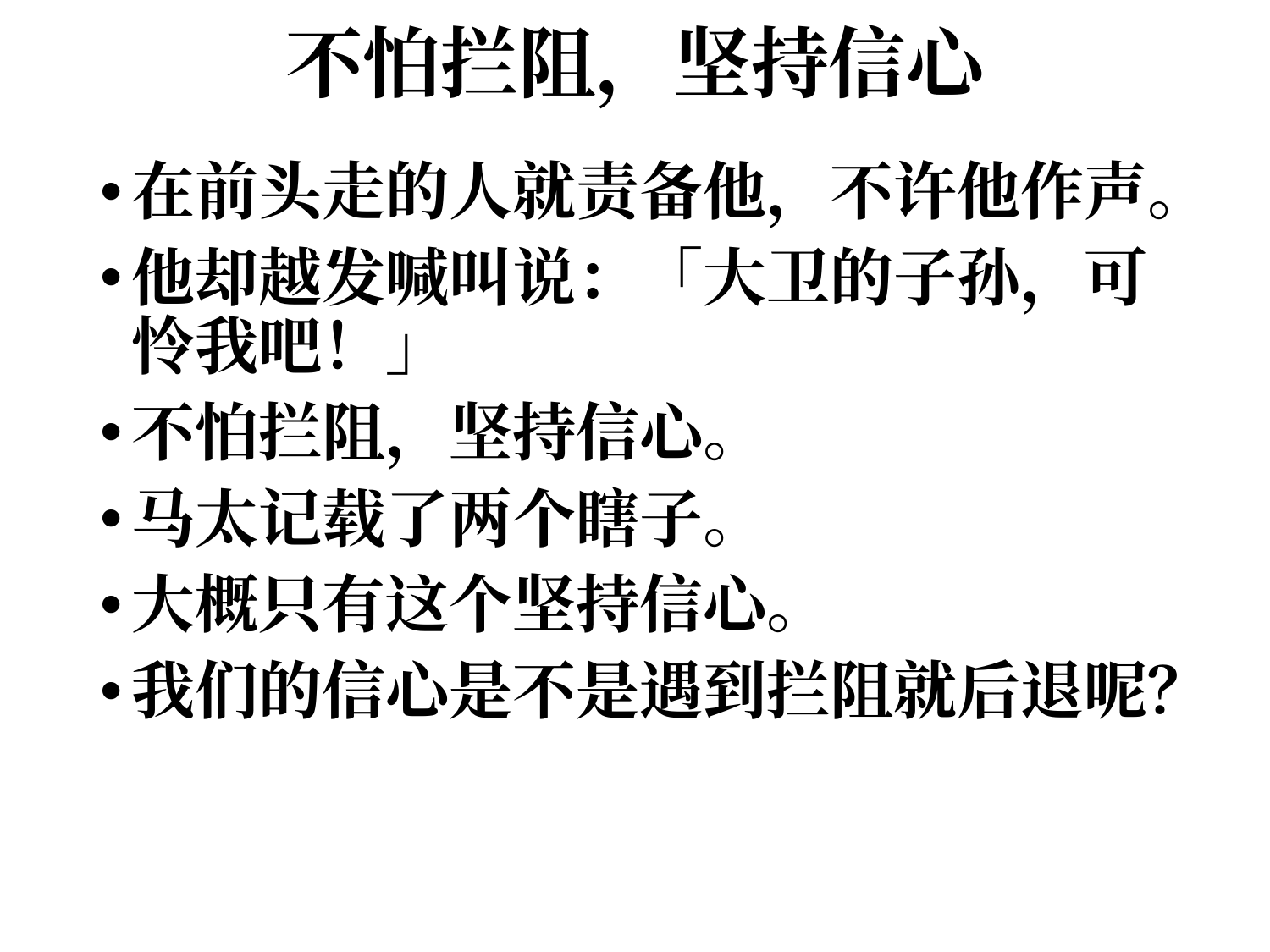

# 不怕拦阻，坚持信心
在前头走的人就责备他，不许他作声。
他却越发喊叫说：「大卫的子孙，可怜我吧！」
不怕拦阻，坚持信心。
马太记载了两个瞎子。
大概只有这个坚持信心。
我们的信心是不是遇到拦阻就后退呢？